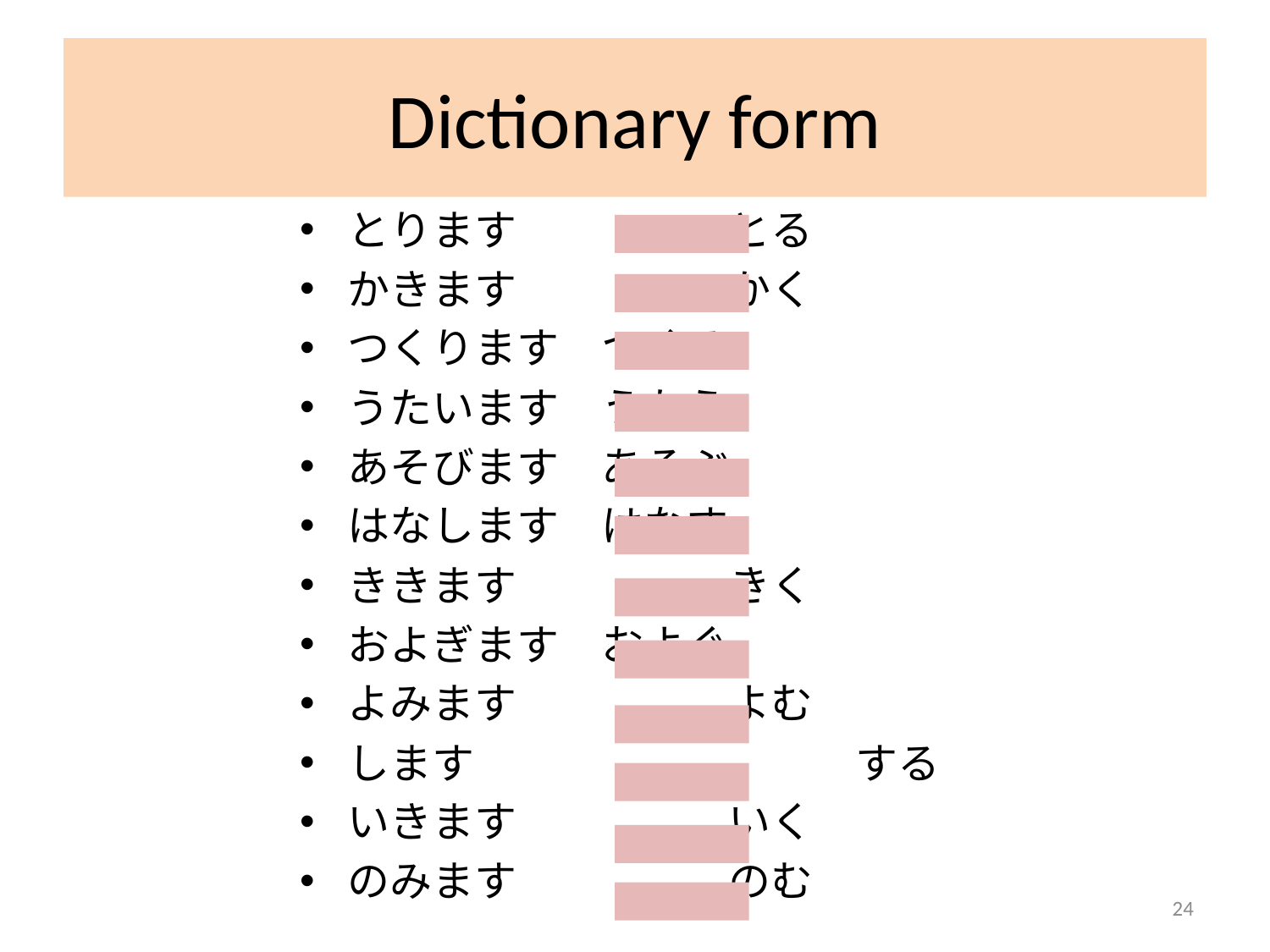

# Dictionary form
とります		とる
かきます		かく
つくります	つくる
うたいます	うたう
あそびます	あそぶ
はなします	はなす
ききます		きく
およぎます	およぐ
よみます		よむ
します			する
いきます		いく
のみます		のむ

24